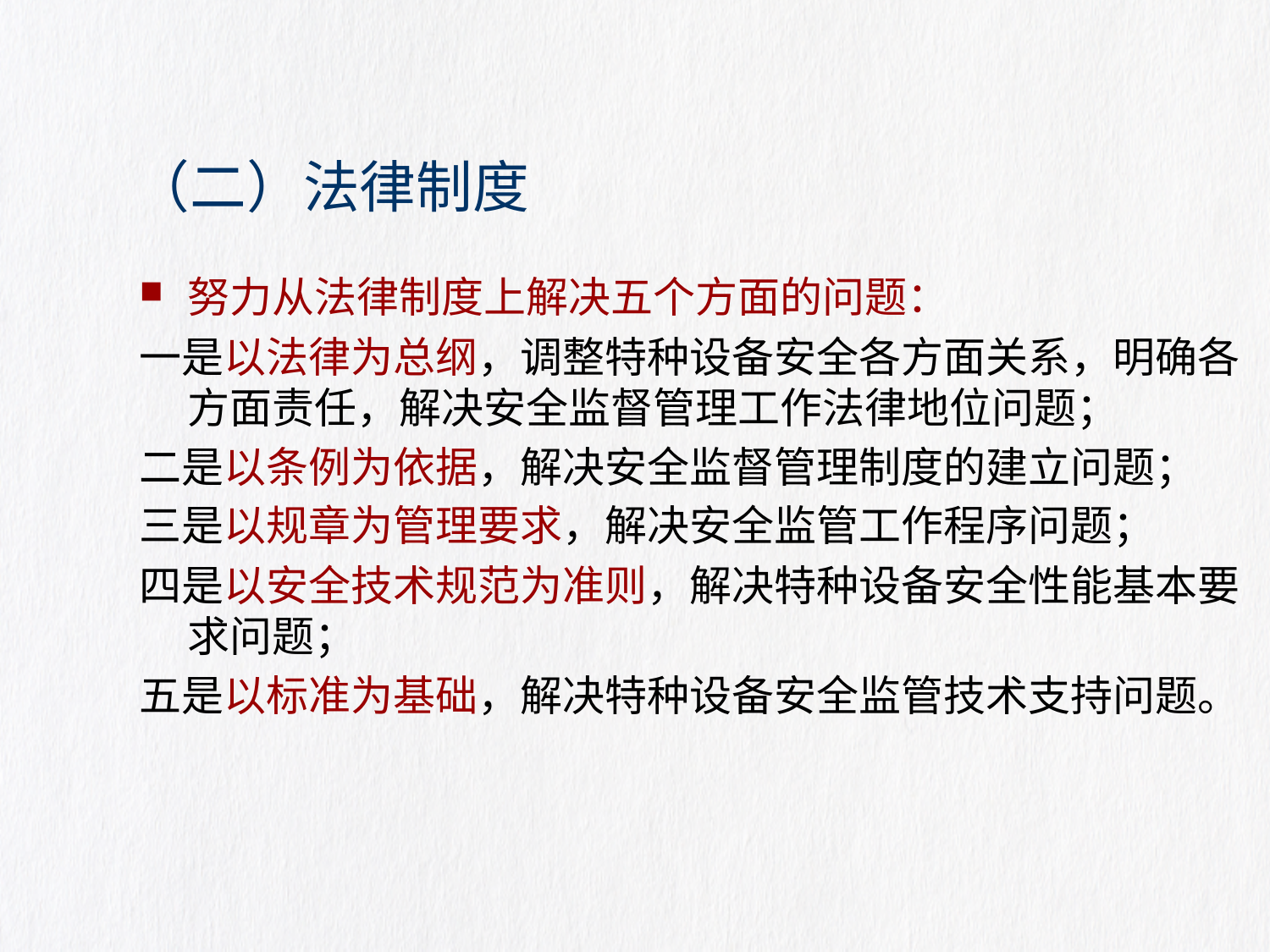

# （二）法律制度
努力从法律制度上解决五个方面的问题：
一是以法律为总纲，调整特种设备安全各方面关系，明确各方面责任，解决安全监督管理工作法律地位问题；
二是以条例为依据，解决安全监督管理制度的建立问题；
三是以规章为管理要求，解决安全监管工作程序问题；
四是以安全技术规范为准则，解决特种设备安全性能基本要求问题；
五是以标准为基础，解决特种设备安全监管技术支持问题。
87